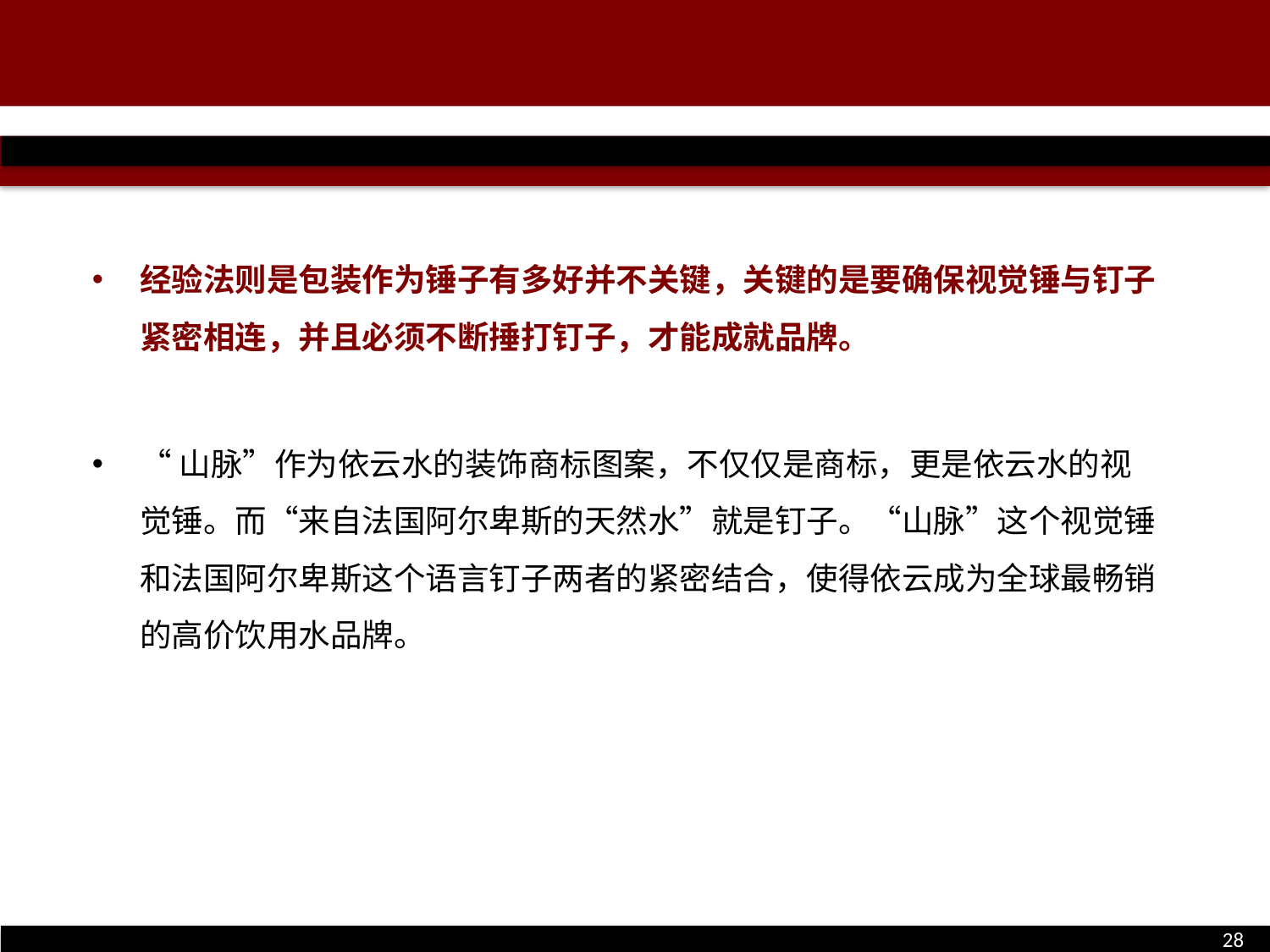

经验法则是包装作为锤子有多好并不关键，关键的是要确保视觉锤与钉子紧密相连，并且必须不断捶打钉子，才能成就品牌。

“山脉”作为依云水的装饰商标图案，不仅仅是商标，更是依云水的视觉锤。而“来自法国阿尔卑斯的天然水”就是钉子。“山脉”这个视觉锤和法国阿尔卑斯这个语言钉子两者的紧密结合，使得依云成为全球最畅销的高价饮用水品牌。